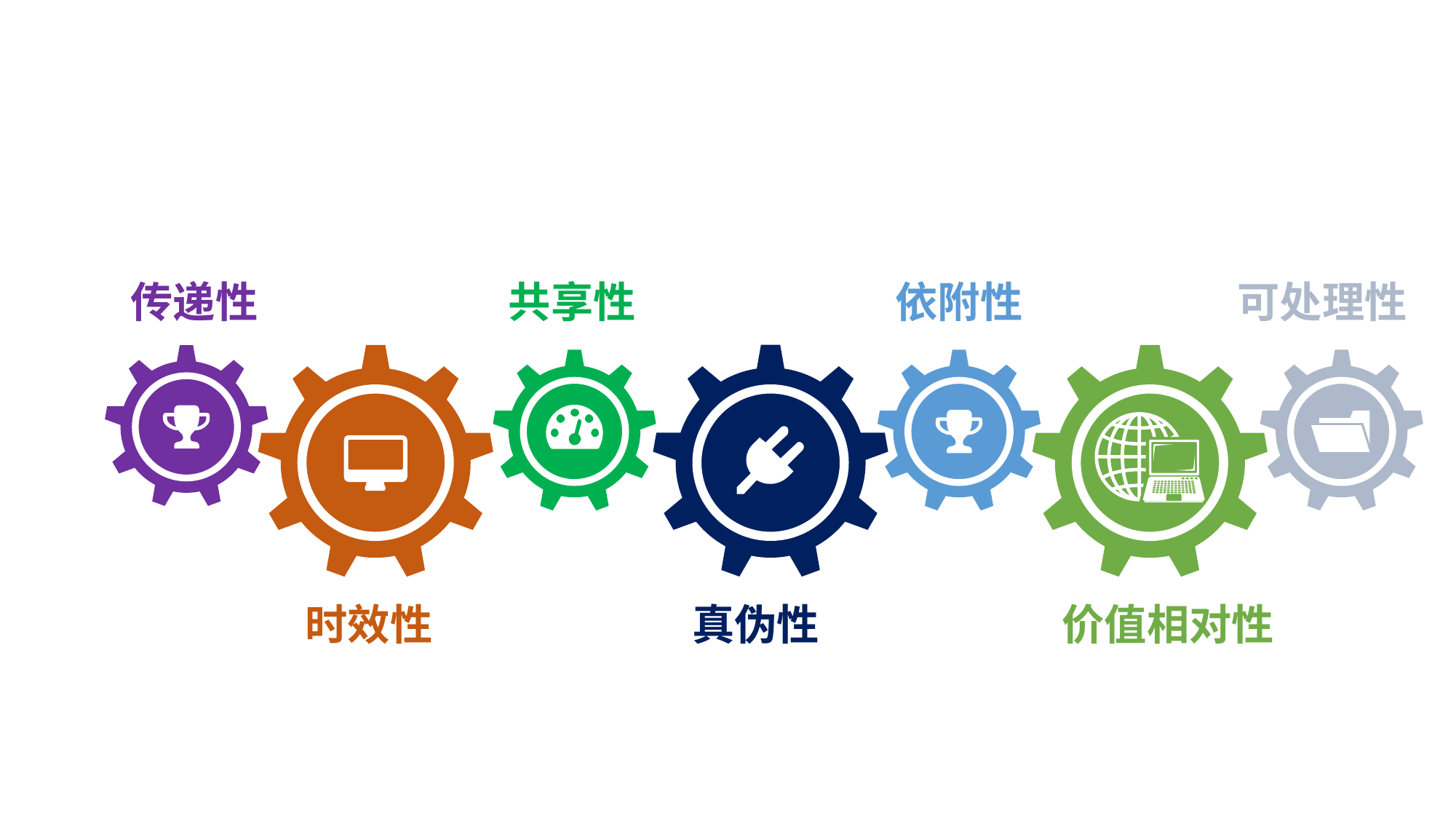

传递性
共享性
依附性
可处理性

时效性
真伪性
价值相对性